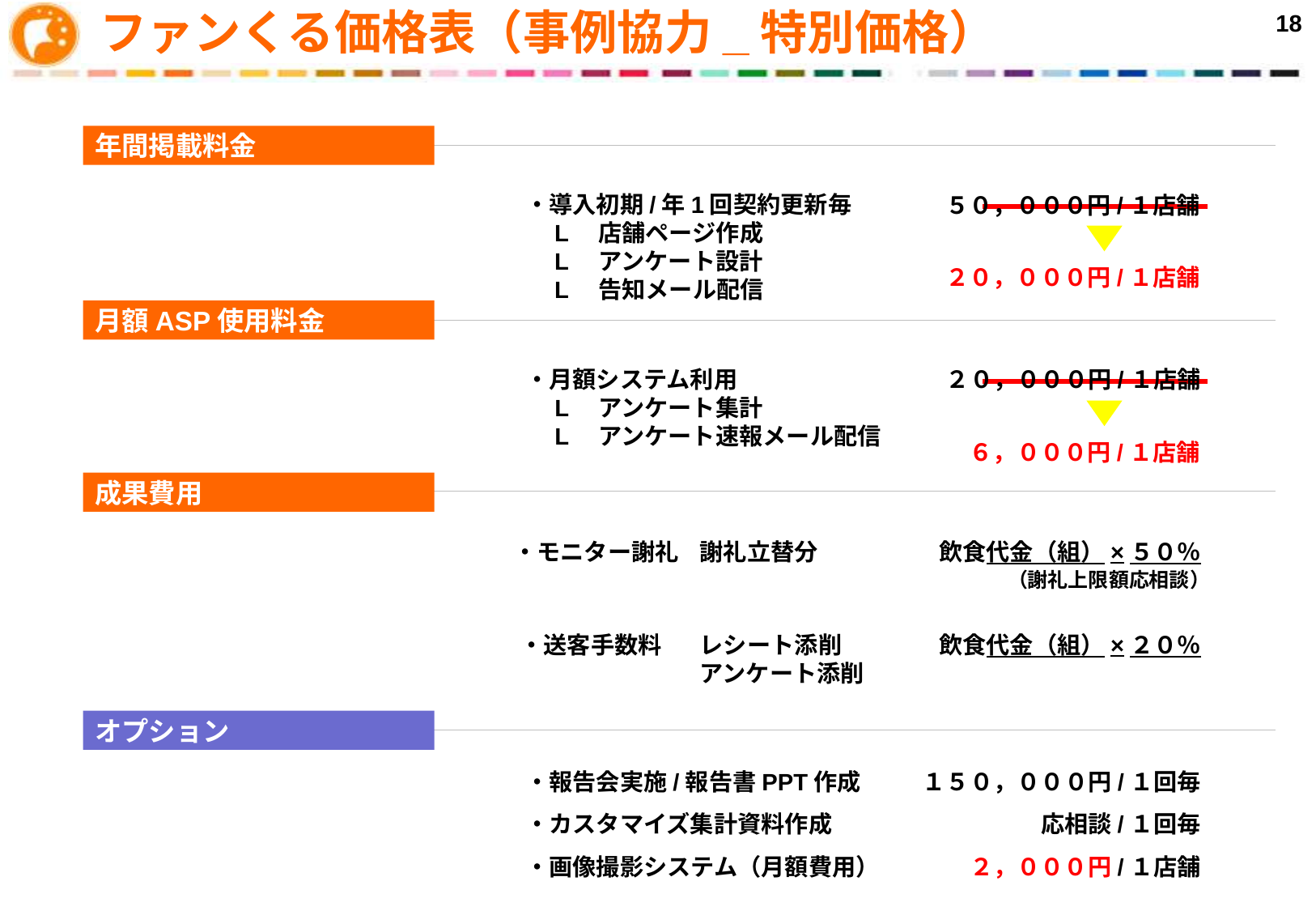

ファンくる価格表（事例協力_特別価格）
18
年間掲載料金
・導入初期/年1回契約更新毎
　L　店舗ページ作成
　L　アンケート設計
　L　告知メール配信
　　　５０，０００円/１店舗

　　　２０，０００円/１店舗
月額ASP使用料金
・月額システム利用
　L　アンケート集計
　L　アンケート速報メール配信
２０，０００円/１店舗

６，０００円/１店舗
成果費用
・モニター謝礼
謝礼立替分
飲食代金（組）×５０％
（謝礼上限額応相談）
・送客手数料
レシート添削
アンケート添削
飲食代金（組）×２０％
オプション
・報告会実施/報告書PPT作成
１５０，０００円/１回毎
・カスタマイズ集計資料作成
応相談/１回毎
・画像撮影システム（月額費用）
２，０００円/１店舗